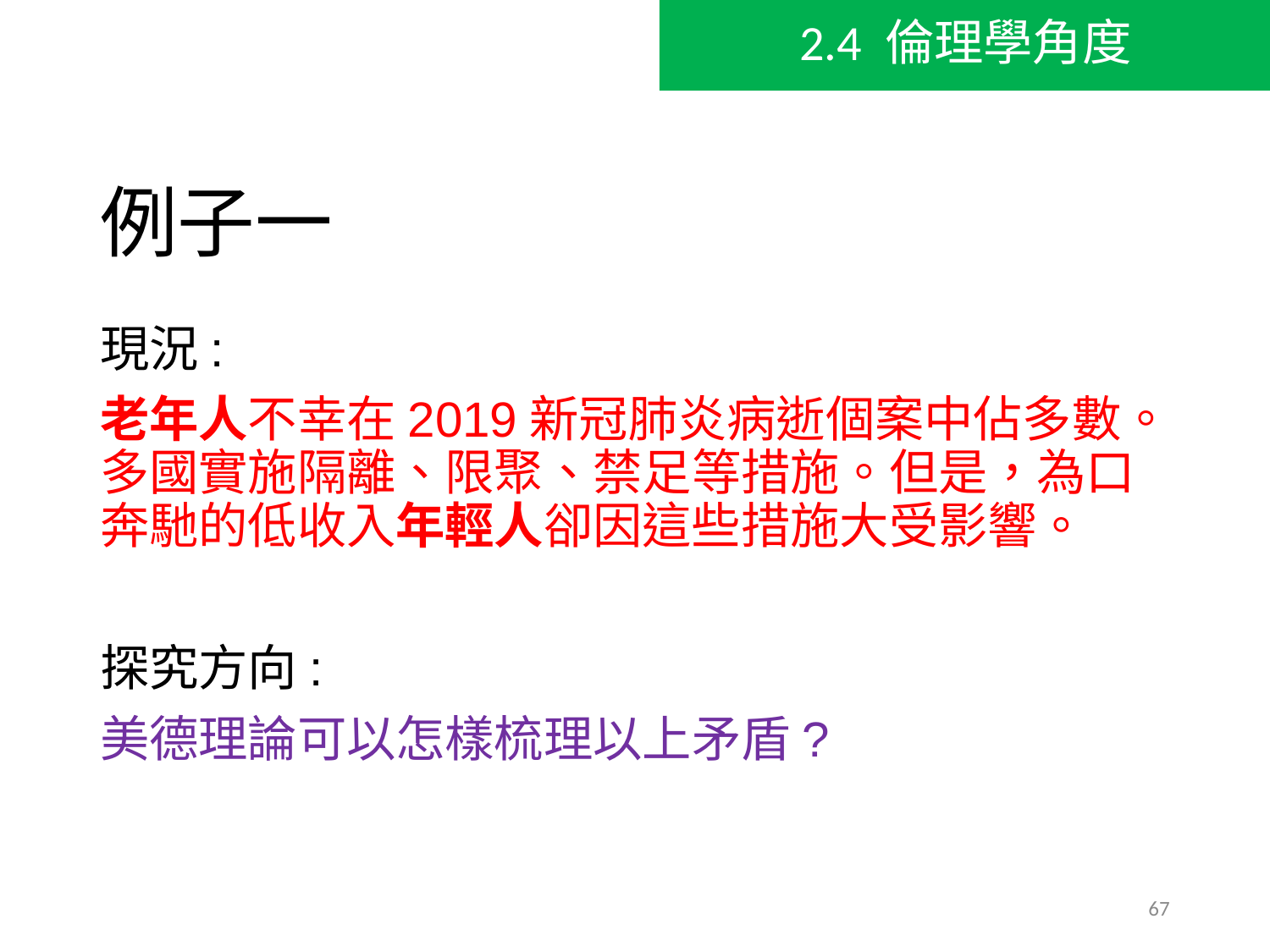

2.4 倫理學角度
# 例子一
現況:
老年人不幸在2019新冠肺炎病逝個案中佔多數。多國實施隔離、限聚、禁足等措施。但是，為口奔馳的低收入年輕人卻因這些措施大受影響。

探究方向:
美德理論可以怎樣梳理以上矛盾?
67